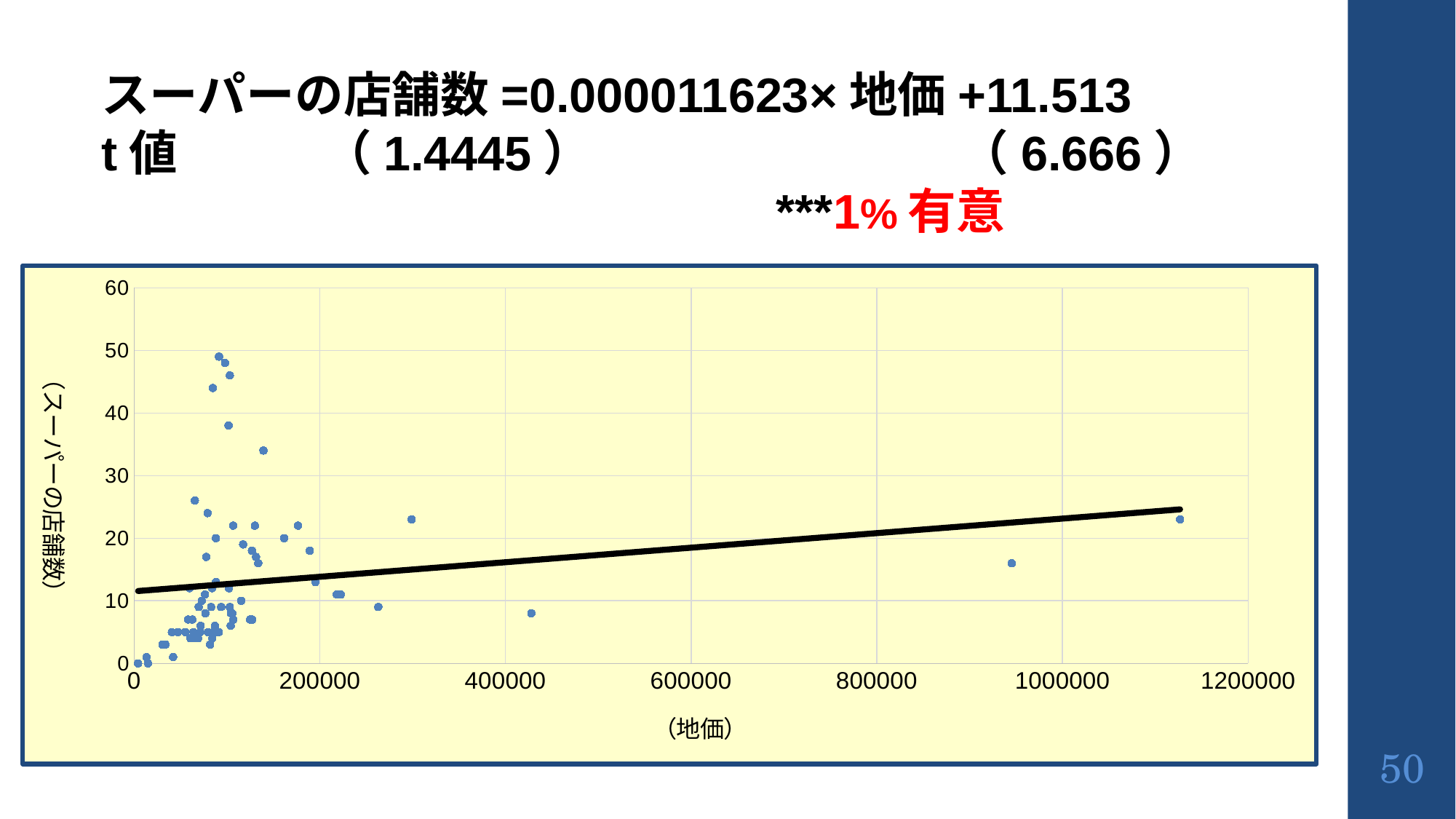

スーパーの店舗数=0.000011623×地価+11.513
t値　　　（1.4445）　　　       　　　（6.666）
                                                 　　 ***1%有意

### Chart

| Category | スーパー数 |
|---|---|
50